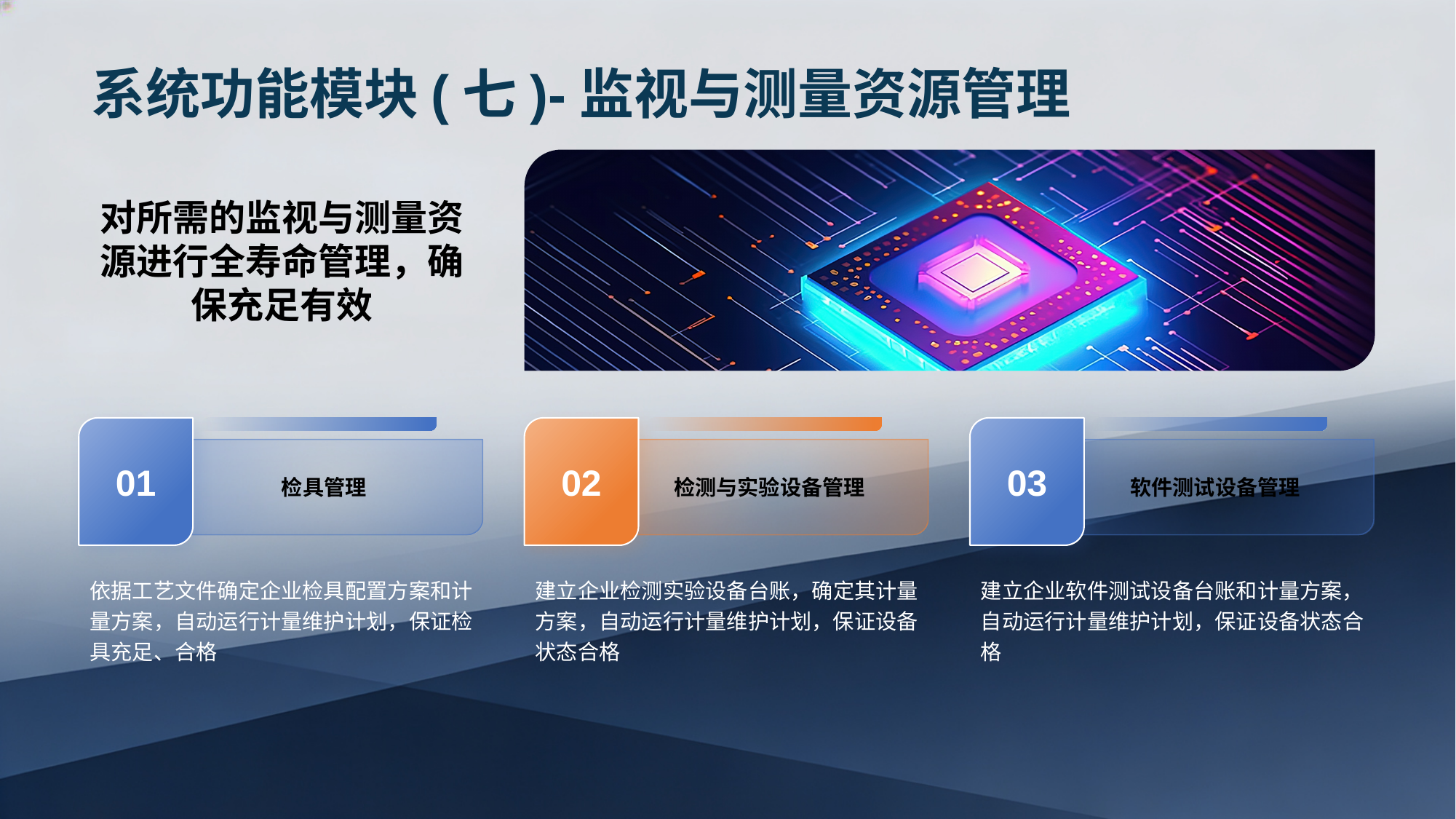

系统功能模块(七)-监视与测量资源管理

对所需的监视与测量资源进行全寿命管理，确保充足有效

01

02

03

检具管理
检测与实验设备管理
软件测试设备管理
依据工艺文件确定企业检具配置方案和计量方案，自动运行计量维护计划，保证检具充足、合格
建立企业检测实验设备台账，确定其计量方案，自动运行计量维护计划，保证设备状态合格
建立企业软件测试设备台账和计量方案，自动运行计量维护计划，保证设备状态合格